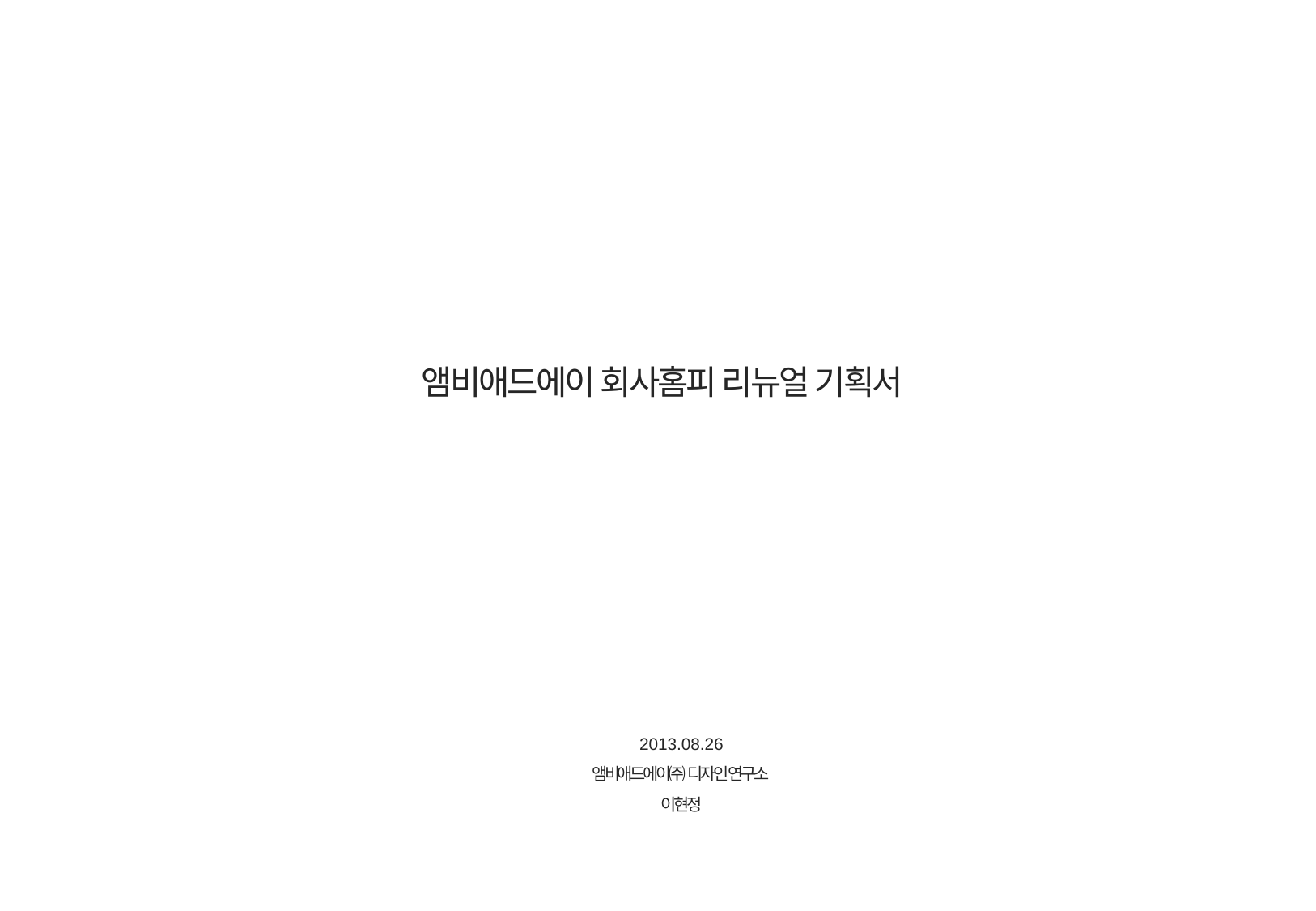

앰비애드에이 회사홈피 리뉴얼 기획서
2013.08.26
앰비애드에이㈜  디자인 연구소
이현정